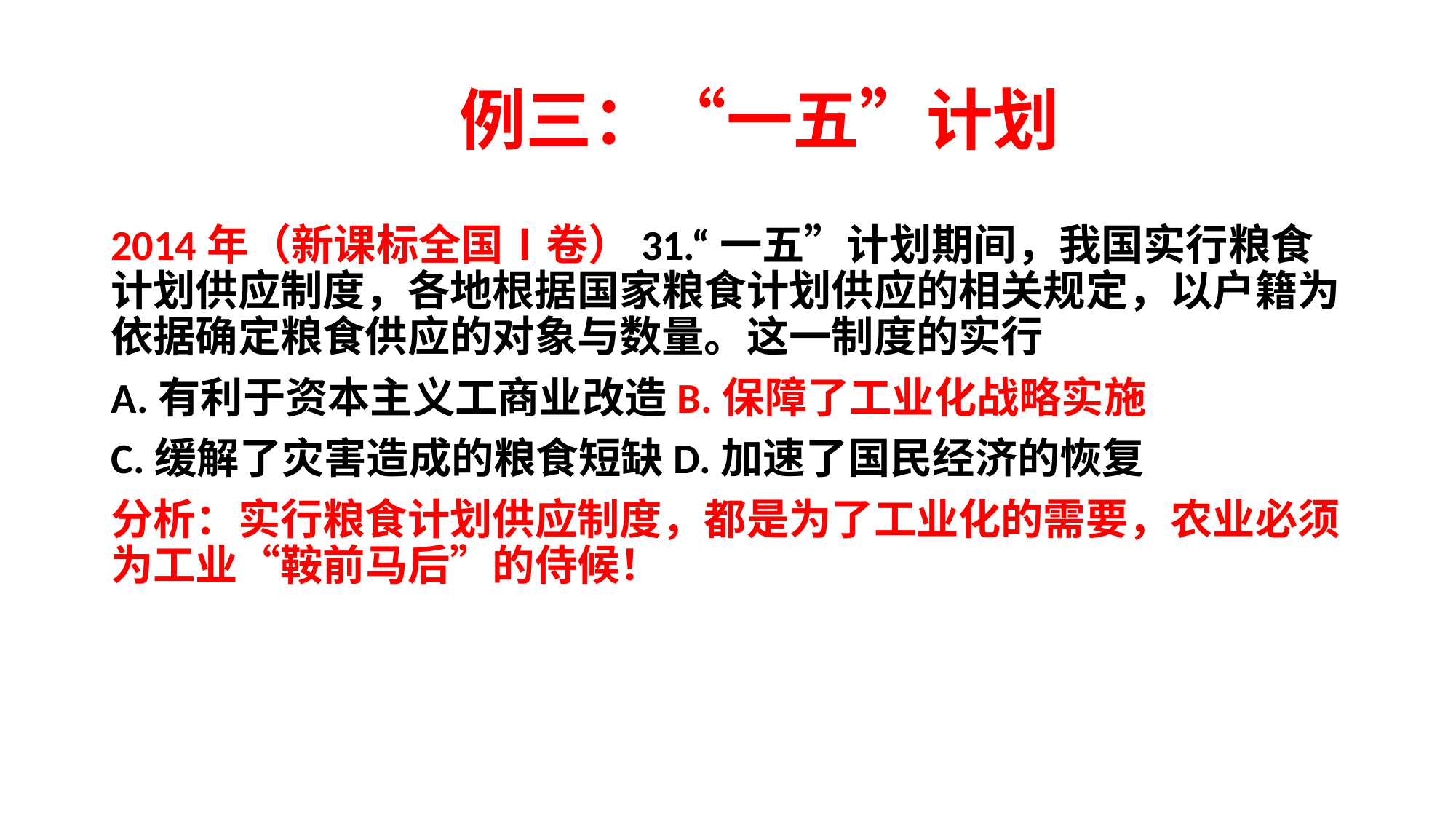

# 例三：“一五”计划
2014年（新课标全国Ⅰ卷）31.“一五”计划期间，我国实行粮食计划供应制度，各地根据国家粮食计划供应的相关规定，以户籍为依据确定粮食供应的对象与数量。这一制度的实行
A.有利于资本主义工商业改造B.保障了工业化战略实施
C.缓解了灾害造成的粮食短缺D.加速了国民经济的恢复
分析：实行粮食计划供应制度，都是为了工业化的需要，农业必须为工业“鞍前马后”的侍候！